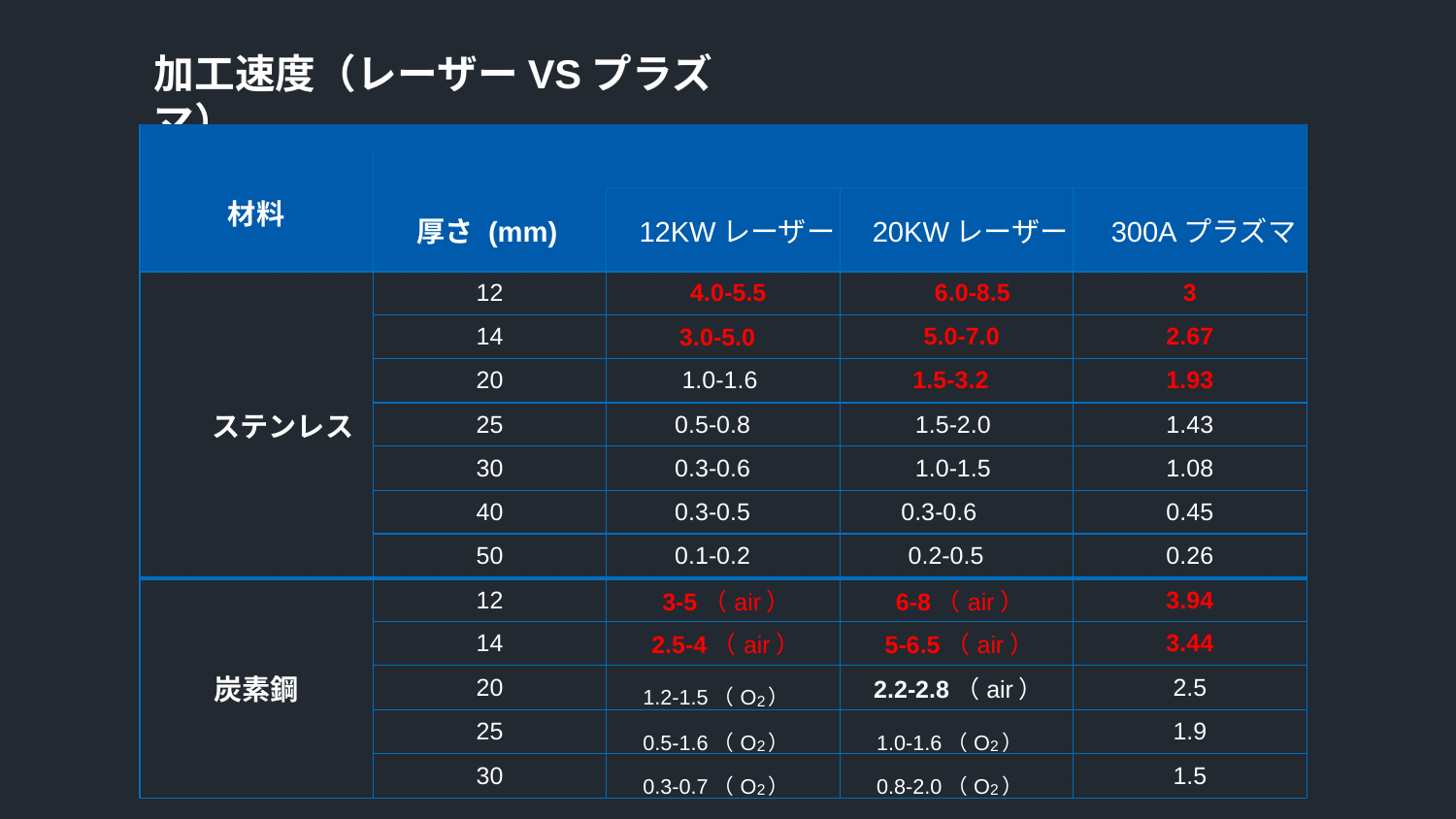

# 加工速度（レーザーVSプラズマ）
|  |  |  |  |  |
| --- | --- | --- | --- | --- |
| 材料 |  |  |  |  |
|  | 厚さ (mm) | 12KWレーザー | 20KWレーザー | 300Aプラズマ |
| ステンレス | 12 | 4.0-5.5 | 6.0-8.5 | 3 |
|  | 14 | 3.0-5.0 | 5.0-7.0 | 2.67 |
|  | 20 | 1.0-1.6 | 1.5-3.2 | 1.93 |
|  | 25 | 0.5-0.8 | 1.5-2.0 | 1.43 |
|  | 30 | 0.3-0.6 | 1.0-1.5 | 1.08 |
|  | 40 | 0.3-0.5 | 0.3-0.6 | 0.45 |
|  | 50 | 0.1-0.2 | 0.2-0.5 | 0.26 |
| 炭素鋼 | 12 | 3-5（air） | 6-8（air） | 3.94 |
|  | 14 | 2.5-4（air） | 5-6.5（air） | 3.44 |
|  | 20 | 1.2-1.5（O2） | 2.2-2.8（air） | 2.5 |
|  | 25 | 0.5-1.6（O2） | 1.0-1.6（O2） | 1.9 |
|  | 30 | 0.3-0.7（O2） | 0.8-2.0（O2） | 1.5 |

切割速度 (m/min)